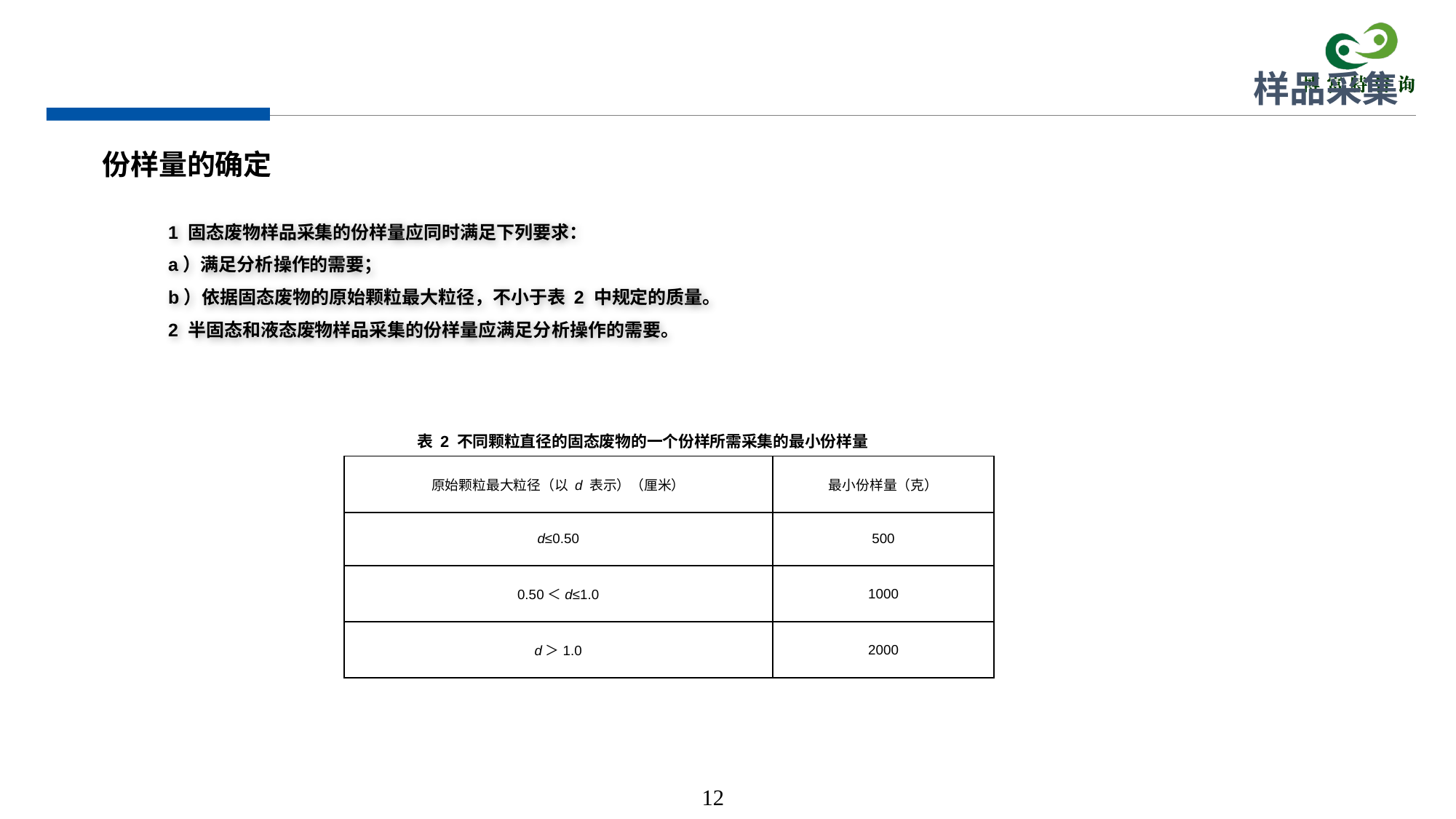

样品采集
份样量的确定
1 固态废物样品采集的份样量应同时满足下列要求：
a）满足分析操作的需要；
b）依据固态废物的原始颗粒最大粒径，不小于表 2 中规定的质量。
2 半固态和液态废物样品采集的份样量应满足分析操作的需要。
表 2 不同颗粒直径的固态废物的一个份样所需采集的最小份样量
| 原始颗粒最大粒径（以 d 表示）（厘米） | 最小份样量（克） |
| --- | --- |
| d≤0.50 | 500 |
| 0.50＜d≤1.0 | 1000 |
| d＞1.0 | 2000 |